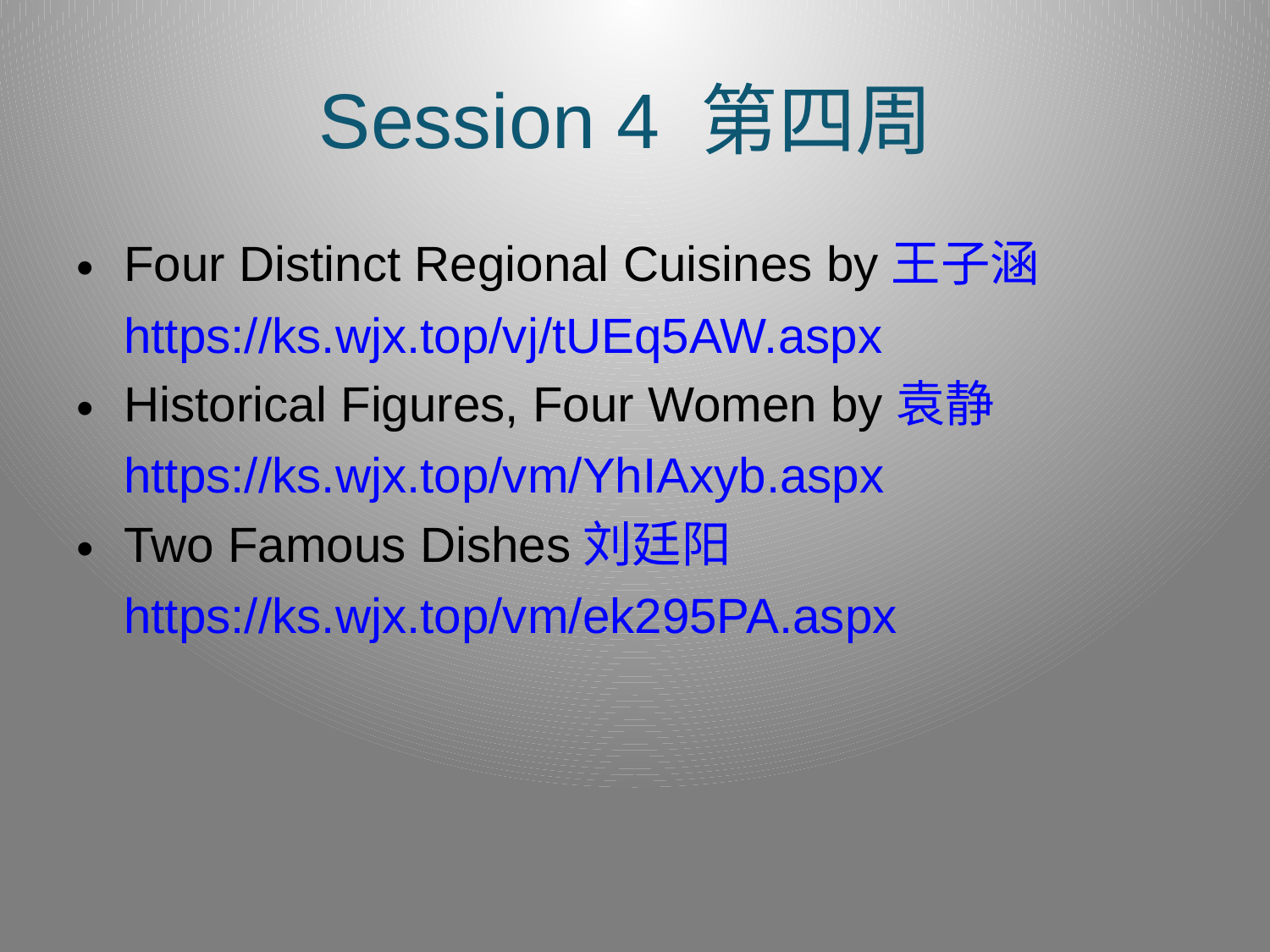

# Session 4 第四周
Four Distinct Regional Cuisines by王子涵 https://ks.wjx.top/vj/tUEq5AW.aspx
Historical Figures, Four Women by袁静 https://ks.wjx.top/vm/YhIAxyb.aspx
Two Famous Dishes刘廷阳 https://ks.wjx.top/vm/ek295PA.aspx